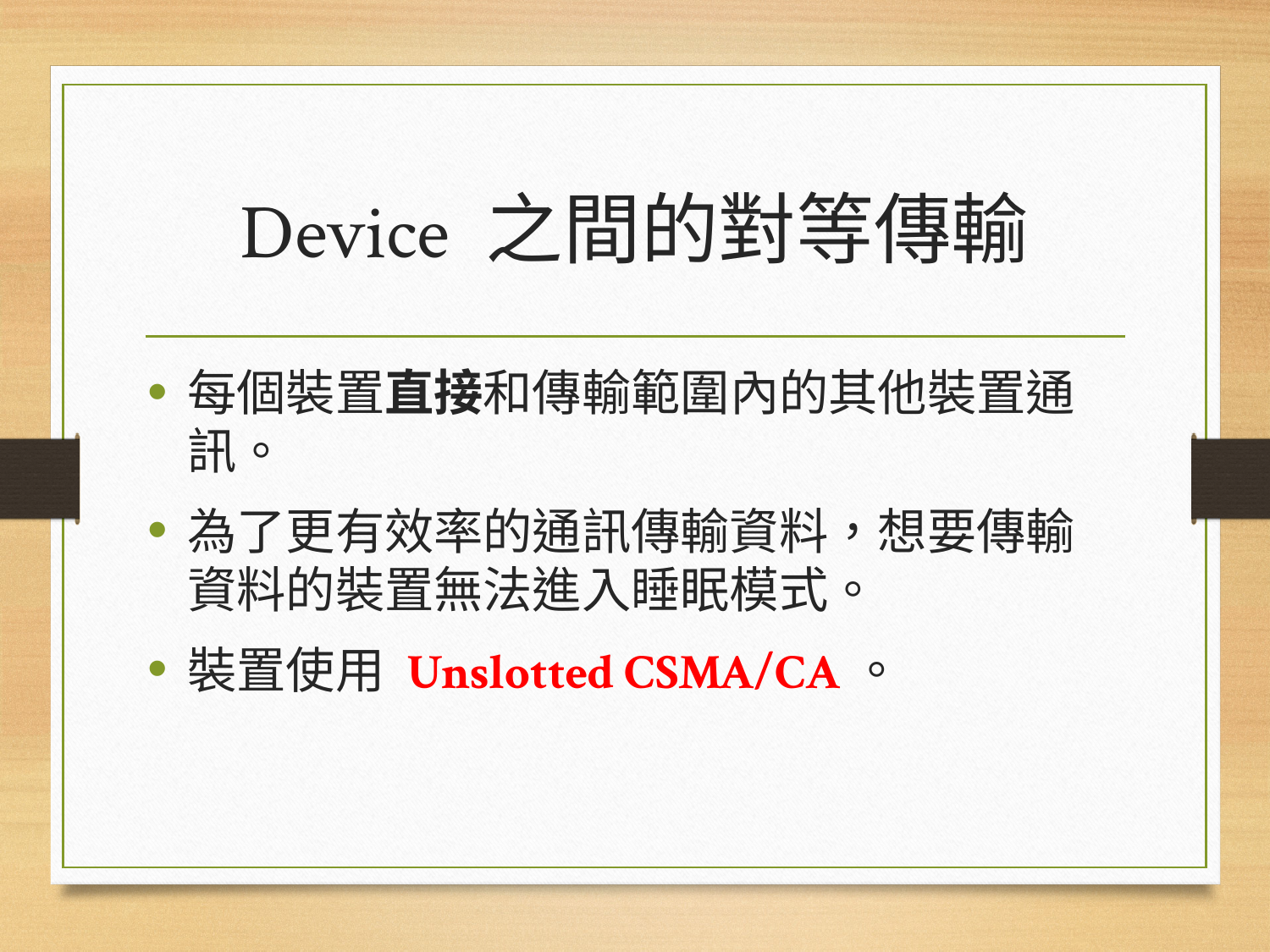

# Device 之間的對等傳輸
每個裝置直接和傳輸範圍內的其他裝置通訊。
為了更有效率的通訊傳輸資料，想要傳輸資料的裝置無法進入睡眠模式。
裝置使用 Unslotted CSMA/CA。